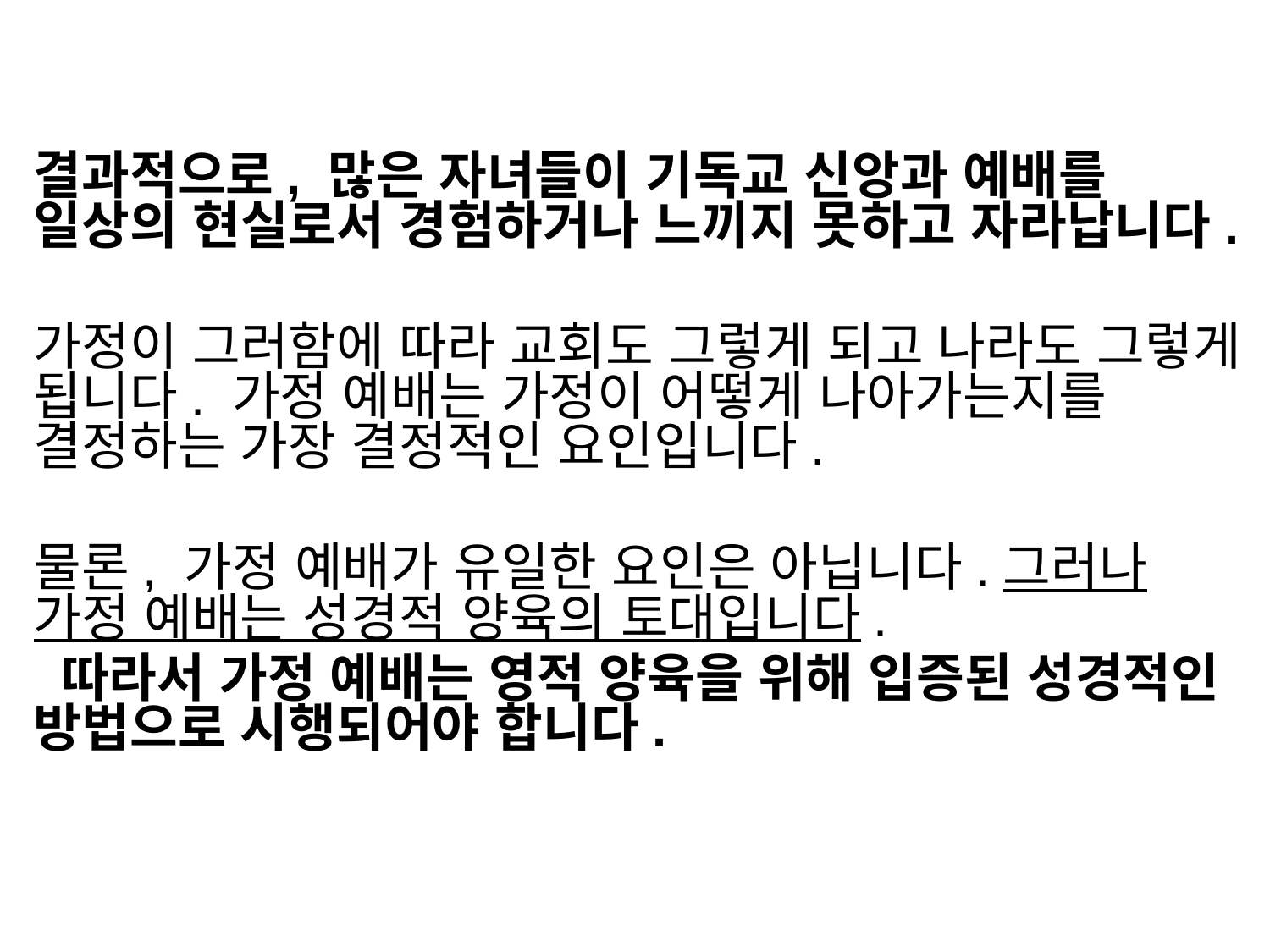

결과적으로, 많은 자녀들이 기독교 신앙과 예배를 일상의 현실로서 경험하거나 느끼지 못하고 자라납니다.

가정이 그러함에 따라 교회도 그렇게 되고 나라도 그렇게 됩니다. 가정 예배는 가정이 어떻게 나아가는지를 결정하는 가장 결정적인 요인입니다.

물론, 가정 예배가 유일한 요인은 아닙니다.그러나 가정 예배는 성경적 양육의 토대입니다.
 따라서 가정 예배는 영적 양육을 위해 입증된 성경적인 방법으로 시행되어야 합니다.